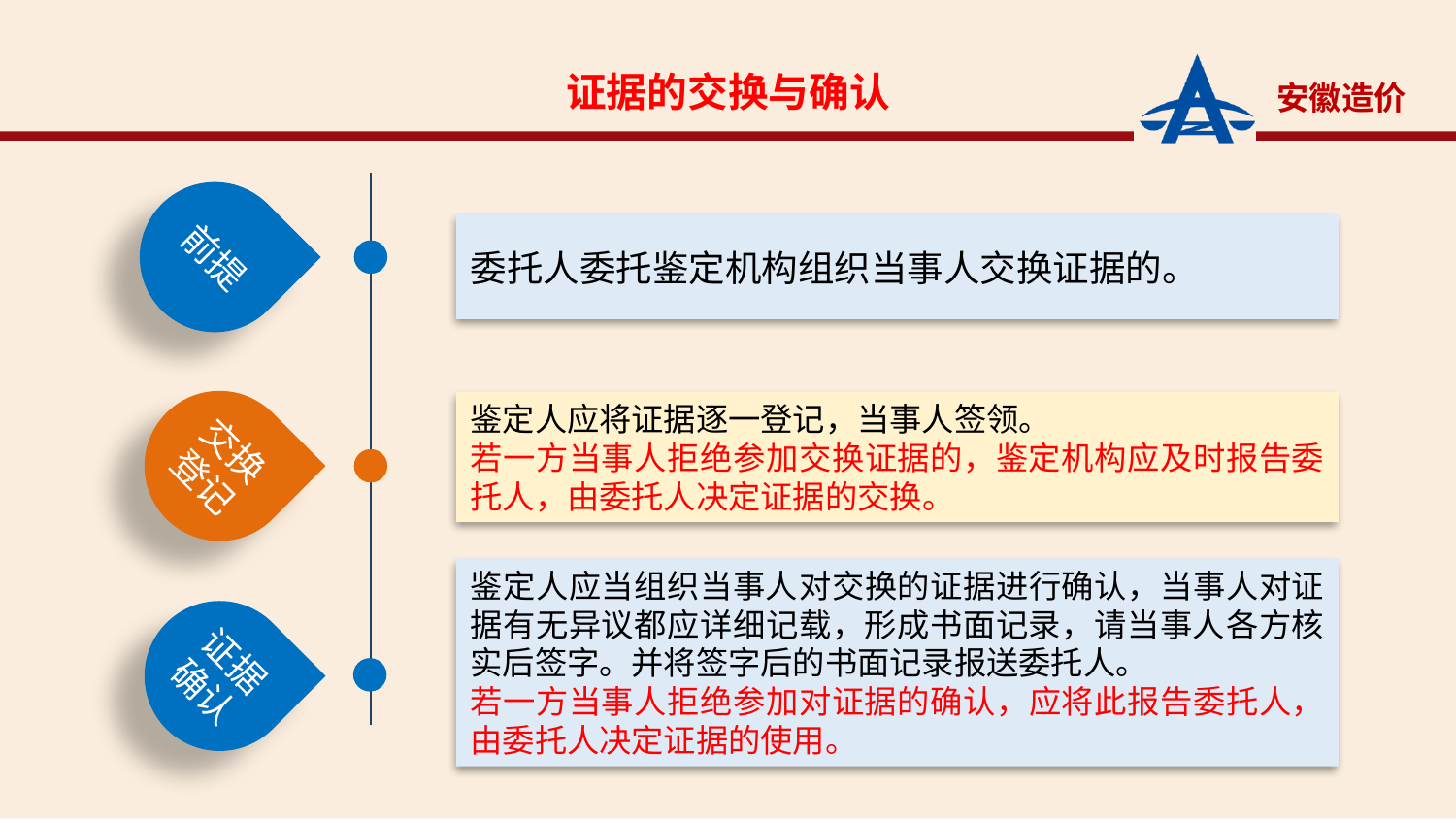

证据的交换与确认

前提
委托人委托鉴定机构组织当事人交换证据的。
交换登记
鉴定人应将证据逐一登记，当事人签领。
若一方当事人拒绝参加交换证据的，鉴定机构应及时报告委托人，由委托人决定证据的交换。
鉴定人应当组织当事人对交换的证据进行确认，当事人对证据有无异议都应详细记载，形成书面记录，请当事人各方核实后签字。并将签字后的书面记录报送委托人。
若一方当事人拒绝参加对证据的确认，应将此报告委托人，由委托人决定证据的使用。
证据确认